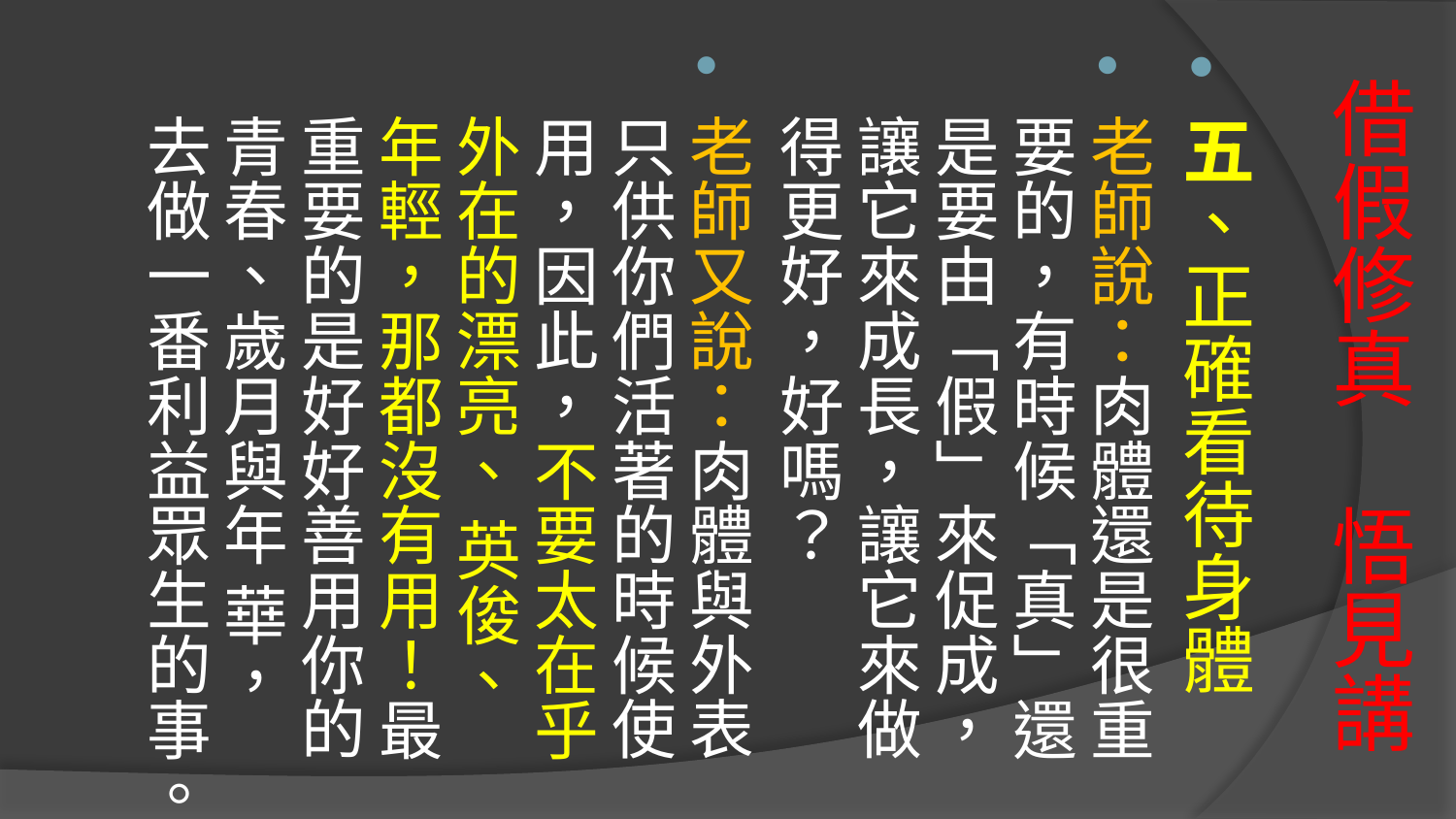

五、正確看待身體
老師說：肉體還是很重要的，有時候「真」還是要由「假」來促成，讓它來成長，讓它來做得更好，好嗎？
老師又說：肉體與外表只供你們活著的時候使用，因此，不要太在乎外在的漂亮、 英俊、年輕，那都沒有用！最重要的是好好善用你的青春、歲月與年 華，去做一番利益眾生的事。

# 借假修真     悟見講